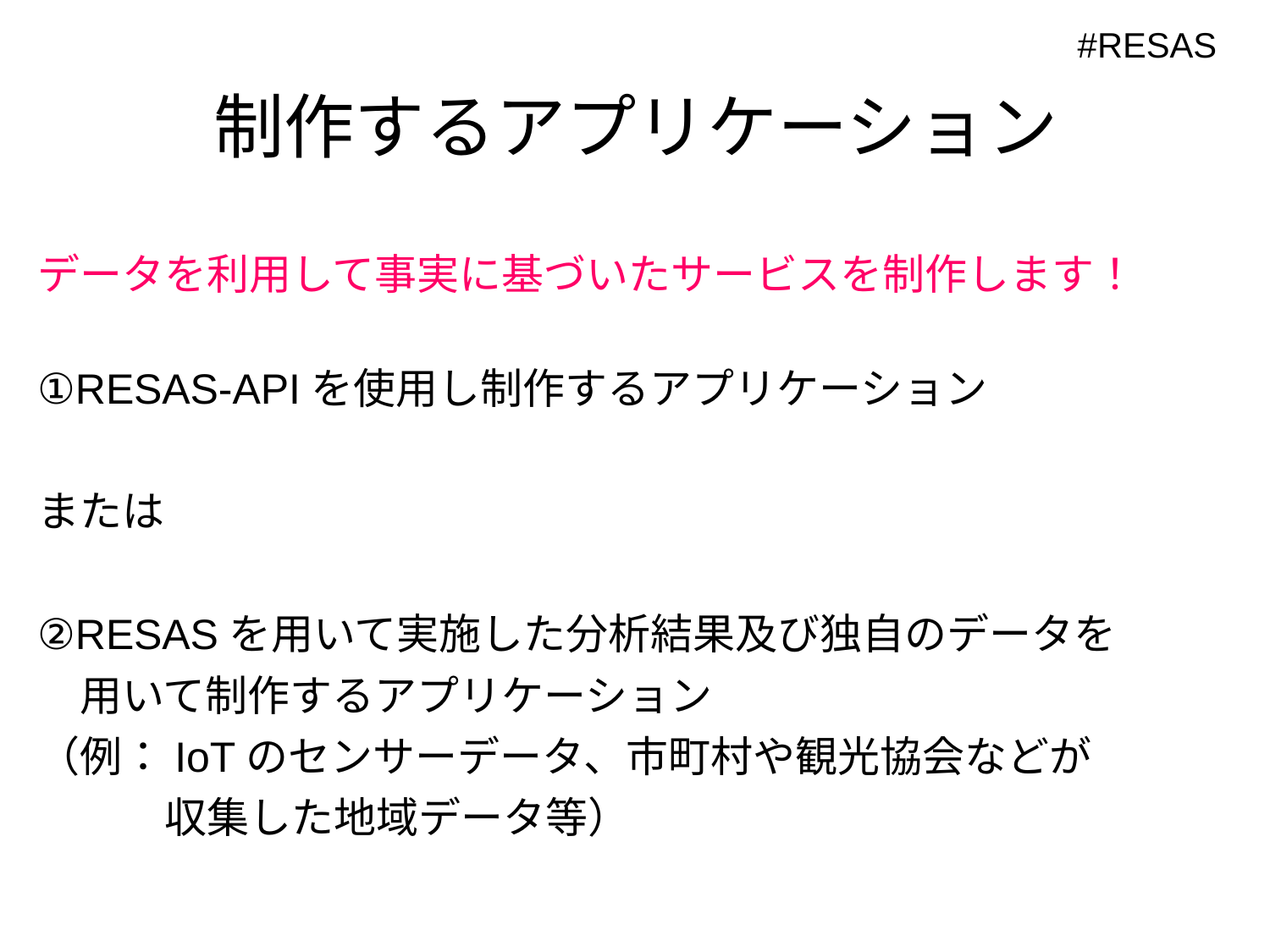

制作するアプリケーション

データを利用して事実に基づいたサービスを制作します！

①RESAS-APIを使用し制作するアプリケーション

または

②RESASを用いて実施した分析結果及び独自のデータを
　用いて制作するアプリケーション
（例：IoTのセンサーデータ、市町村や観光協会などが
　　　収集した地域データ等）